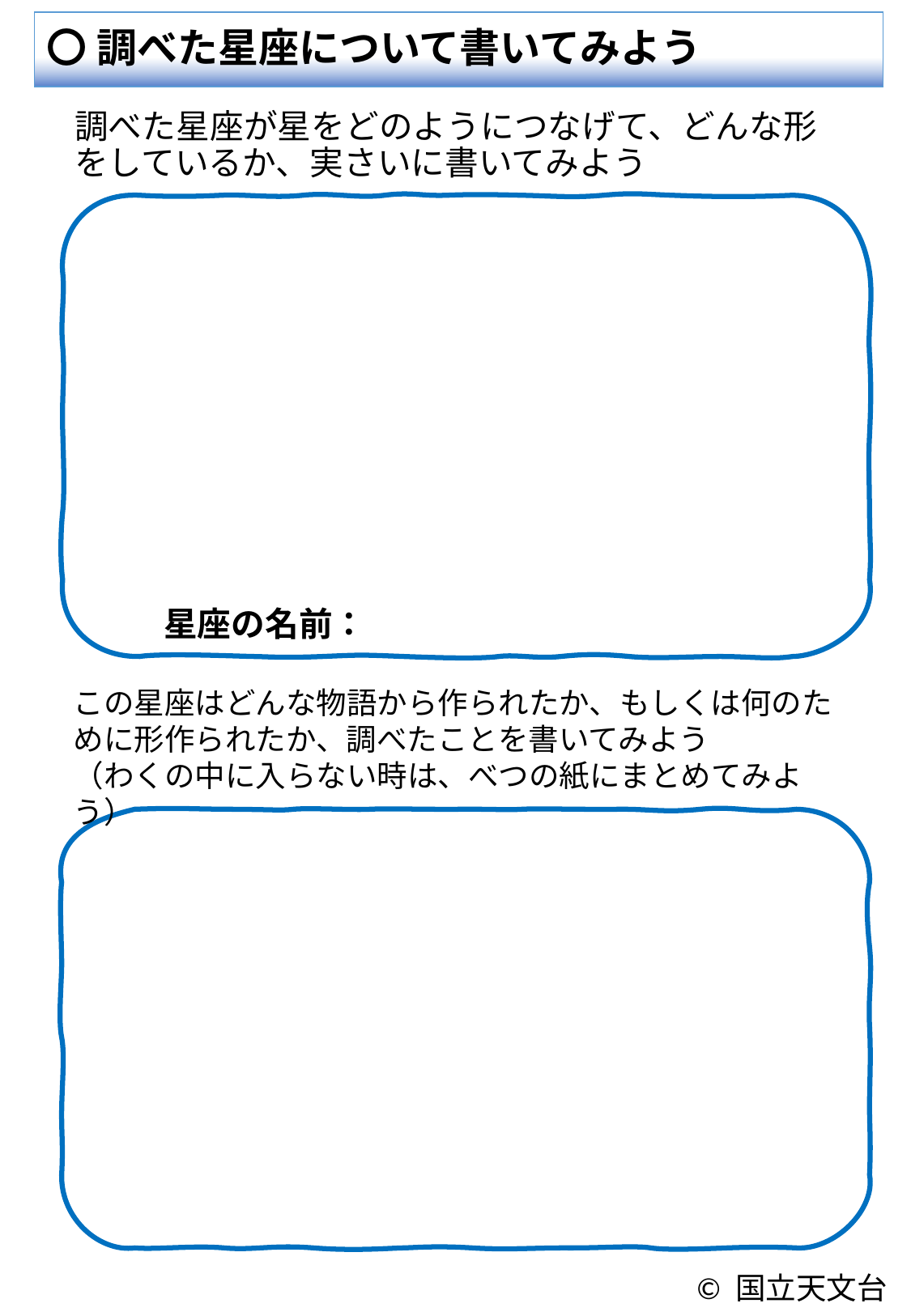

# 〇 調べた星座について書いてみよう
調べた星座が星をどのようにつなげて、どんな形をしているか、実さいに書いてみよう

星座の名前：
この星座はどんな物語から作られたか、もしくは何のために形作られたか、調べたことを書いてみよう
（わくの中に入らない時は、べつの紙にまとめてみよう）

© 国立天文台